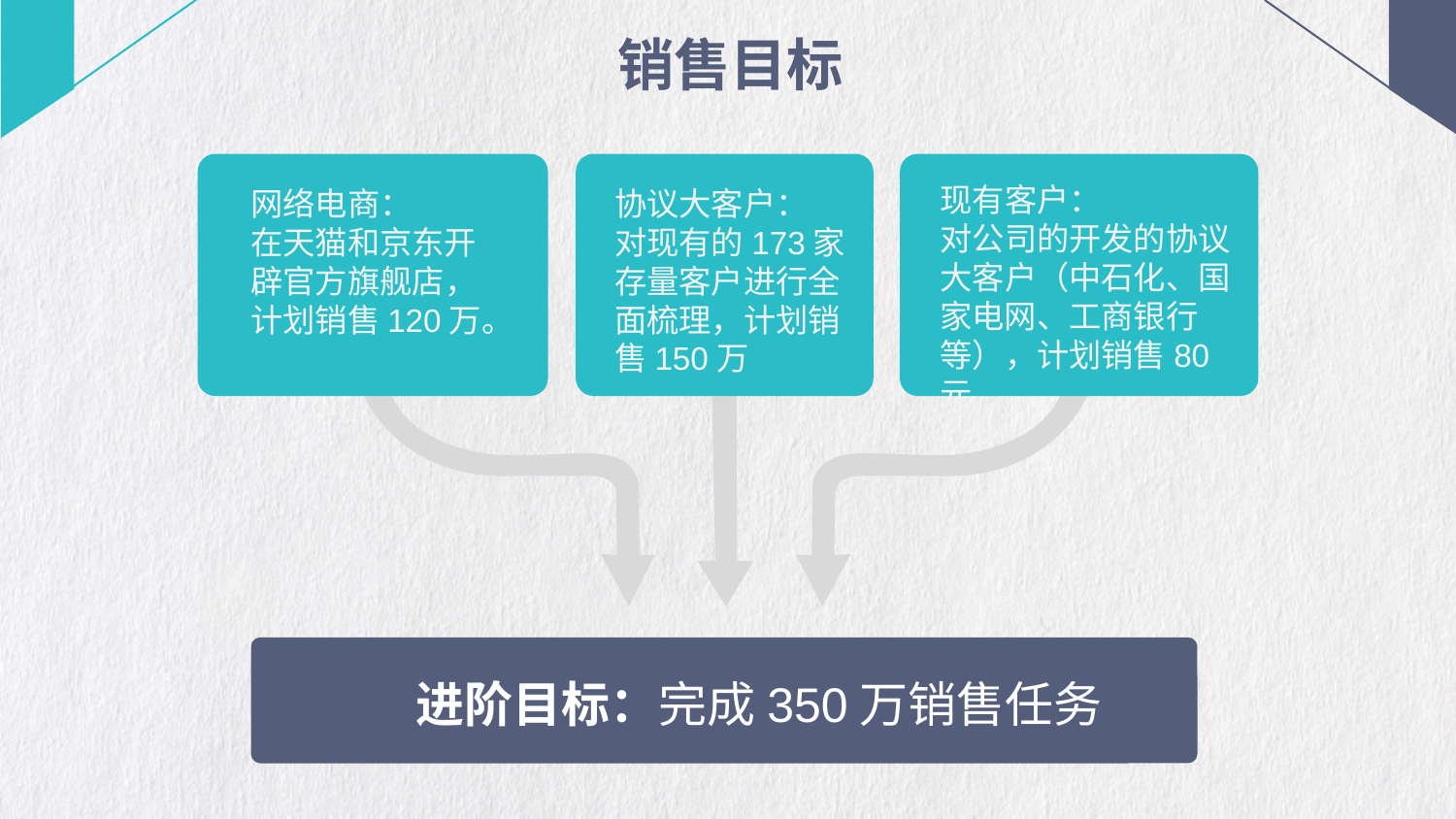

销售目标

现有客户：
对公司的开发的协议大客户（中石化、国家电网、工商银行等），计划销售80元

协议大客户：
对现有的173家存量客户进行全面梳理，计划销售150万
网络电商：
在天猫和京东开辟官方旗舰店，计划销售120万。

进阶目标：完成350万销售任务